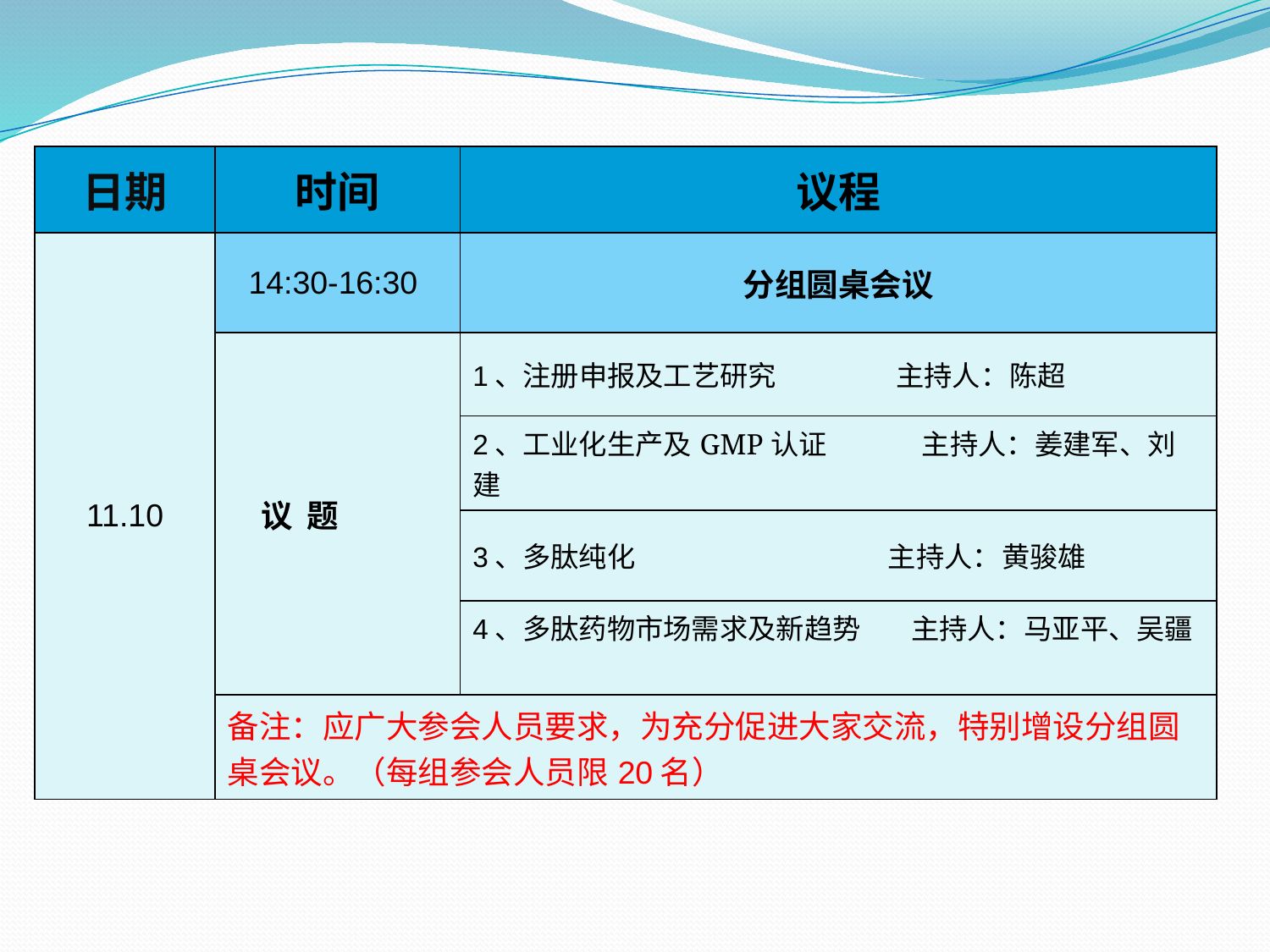

| 日期 | 时间 | 议程 |
| --- | --- | --- |
| 11.10 | 14:30-16:30 | 分组圆桌会议 |
|  | 议 题 | 1、注册申报及工艺研究 主持人：陈超 |
|  |  | 2、工业化生产及GMP认证 主持人：姜建军、刘建 |
|  |  | 3、多肽纯化 主持人：黄骏雄 |
|  |  | 4、多肽药物市场需求及新趋势 主持人：马亚平、吴疆 |
|  | 备注：应广大参会人员要求，为充分促进大家交流，特别增设分组圆桌会议。（每组参会人员限20名） |  |